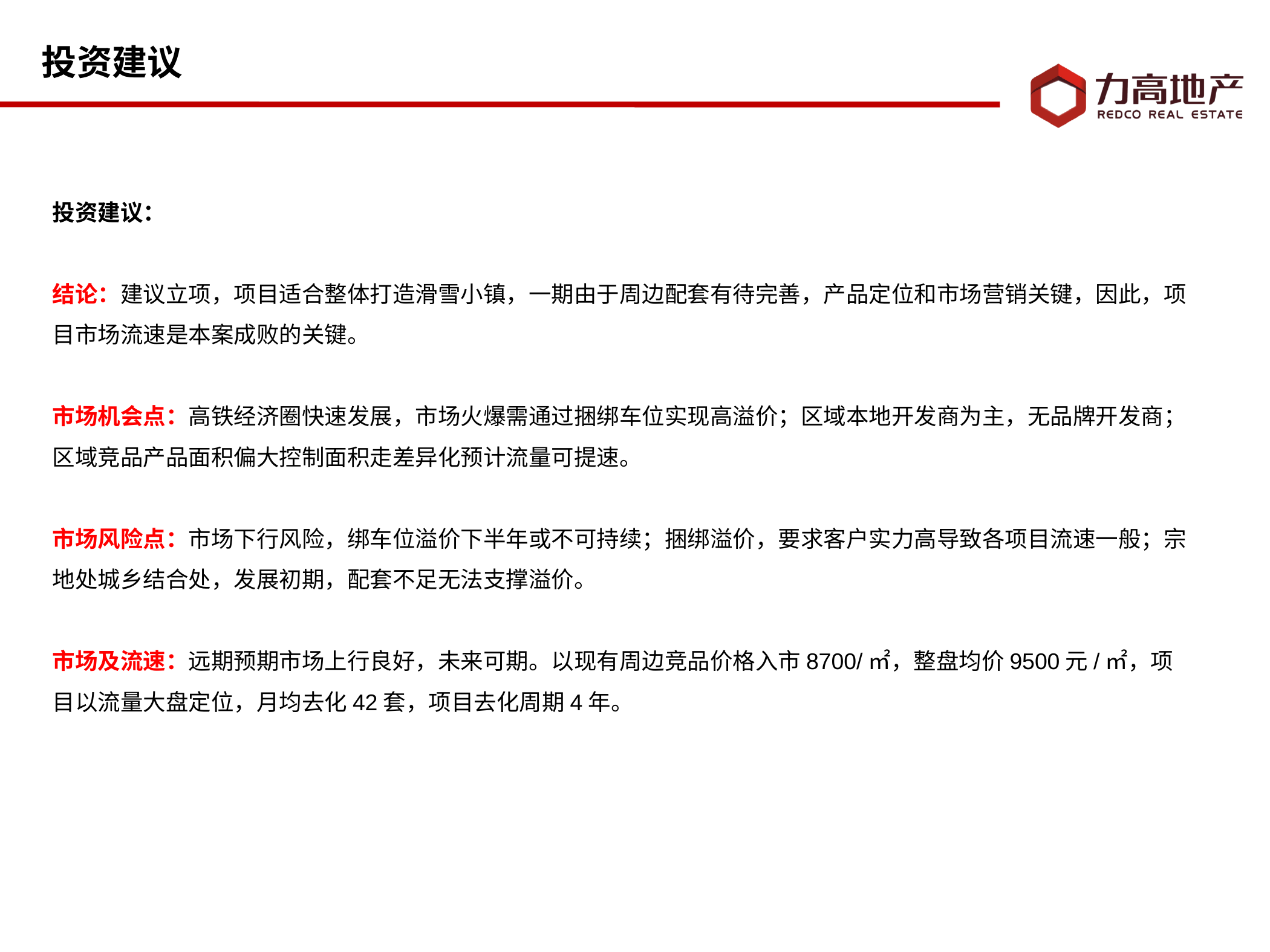

投资建议
投资建议：

结论：建议立项，项目适合整体打造滑雪小镇，一期由于周边配套有待完善，产品定位和市场营销关键，因此，项目市场流速是本案成败的关键。

市场机会点：高铁经济圈快速发展，市场火爆需通过捆绑车位实现高溢价；区域本地开发商为主，无品牌开发商；区域竞品产品面积偏大控制面积走差异化预计流量可提速。

市场风险点：市场下行风险，绑车位溢价下半年或不可持续；捆绑溢价，要求客户实力高导致各项目流速一般；宗地处城乡结合处，发展初期，配套不足无法支撑溢价。

市场及流速：远期预期市场上行良好，未来可期。以现有周边竞品价格入市8700/㎡，整盘均价9500元/㎡，项目以流量大盘定位，月均去化42套，项目去化周期4年。